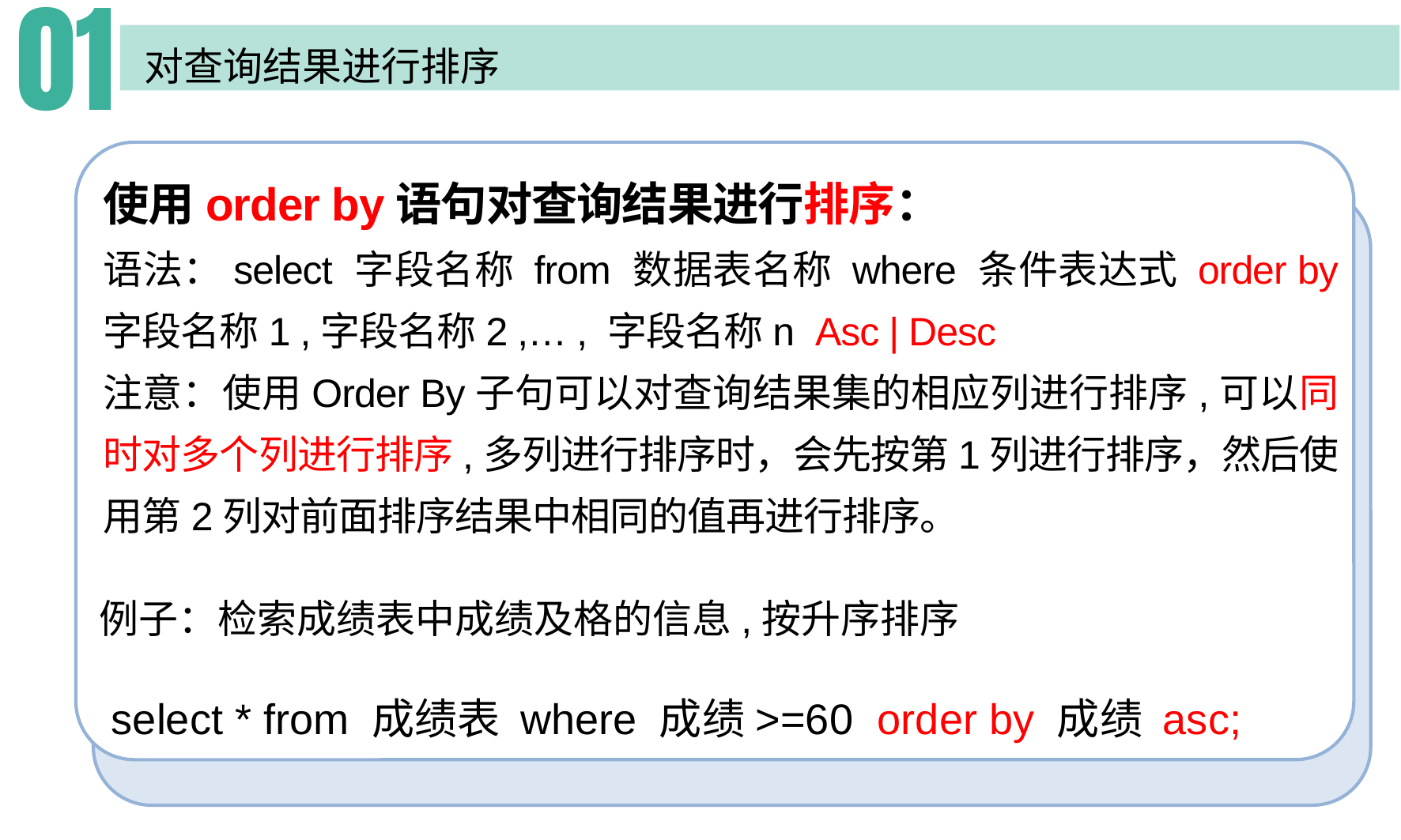

01

对查询结果进行排序

使用order by语句对查询结果进行排序：
语法：select 字段名称 from 数据表名称 where 条件表达式 order by 字段名称1 ,字段名称2 ,… , 字段名称n  Asc | Desc
注意：使用Order By子句可以对查询结果集的相应列进行排序,可以同时对多个列进行排序,多列进行排序时，会先按第1列进行排序，然后使用第2列对前面排序结果中相同的值再进行排序。

例子：检索成绩表中成绩及格的信息,按升序排序
select * from 成绩表 where 成绩>=60  order by 成绩 asc;